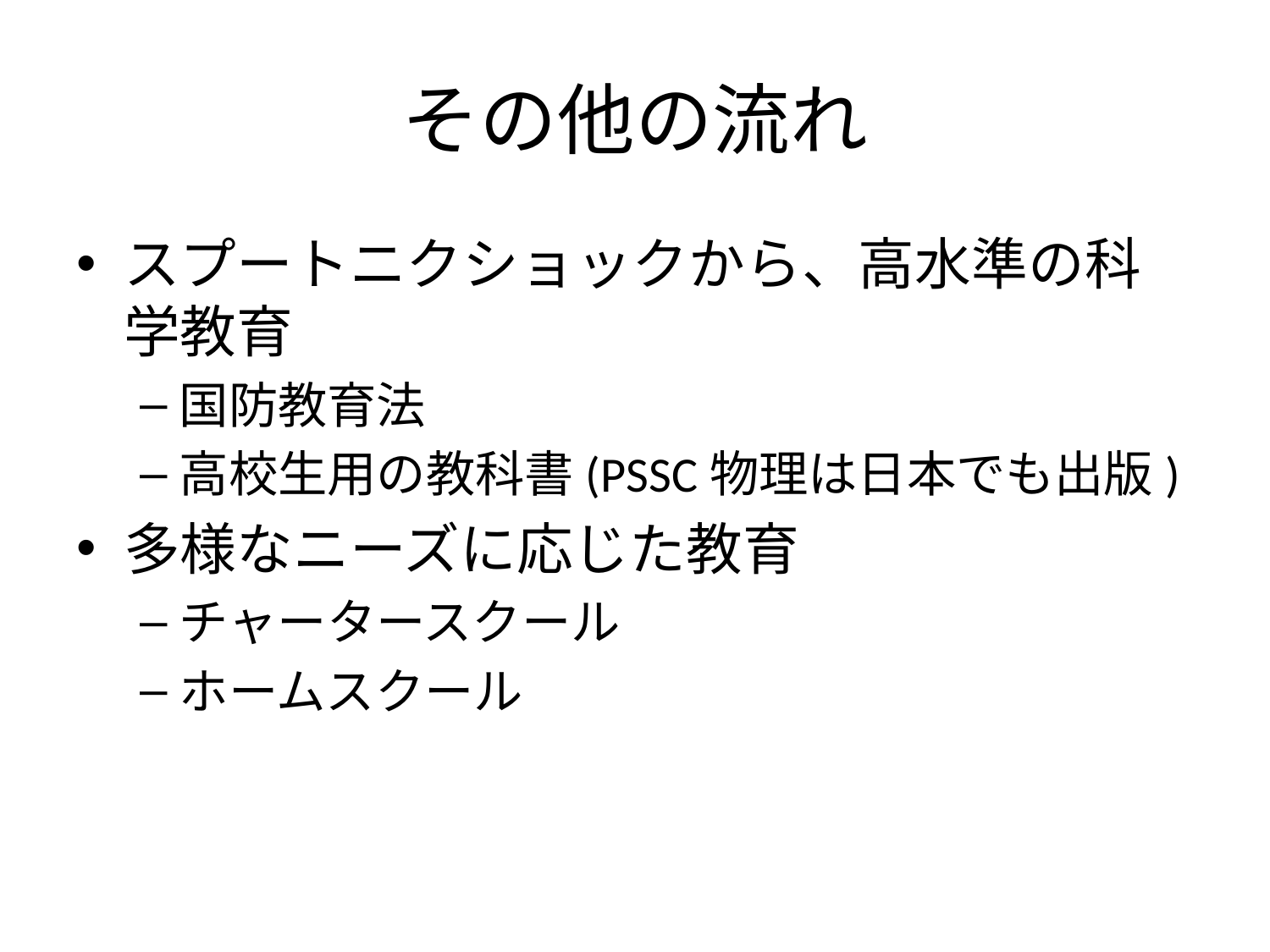

# その他の流れ
スプートニクショックから、高水準の科学教育
国防教育法
高校生用の教科書(PSSC物理は日本でも出版)
多様なニーズに応じた教育
チャータースクール
ホームスクール